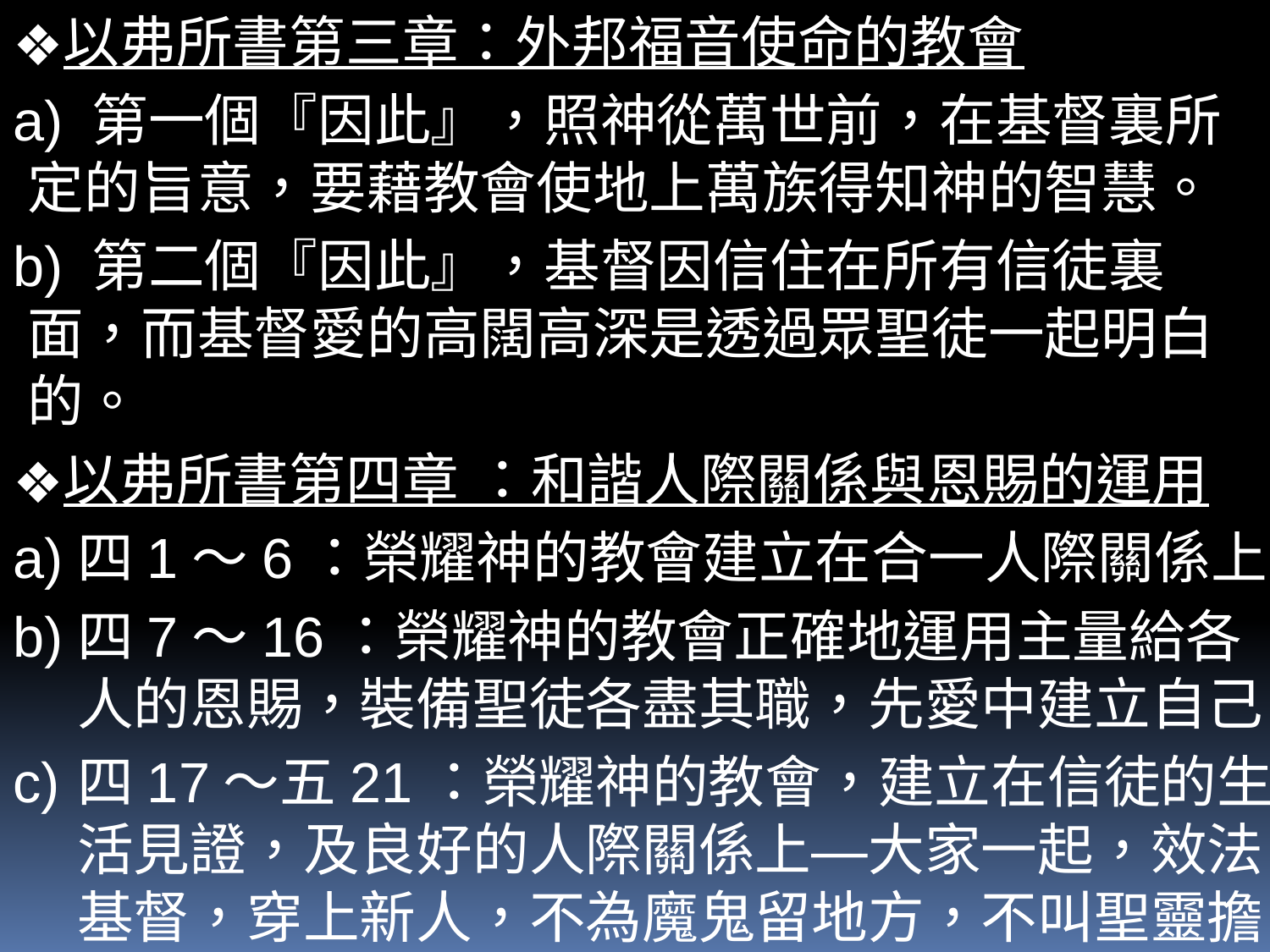

以弗所書第三章：外邦福音使命的教會
 第一個『因此』，照神從萬世前，在基督裏所定的旨意，要藉教會使地上萬族得知神的智慧。
 第二個『因此』，基督因信住在所有信徒裏面，而基督愛的高闊高深是透過眾聖徒一起明白的。
以弗所書第四章 ：和諧人際關係與恩賜的運用
四1～6：榮耀神的教會建立在合一人際關係上
四7～16：榮耀神的教會正確地運用主量給各人的恩賜，裝備聖徒各盡其職，先愛中建立自己
四17～五21：榮耀神的教會，建立在信徒的生活見證，及良好的人際關係上—大家一起，效法基督，穿上新人，不為魔鬼留地方，不叫聖靈擔憂。在愛心與光明中活出神兒女的生活。